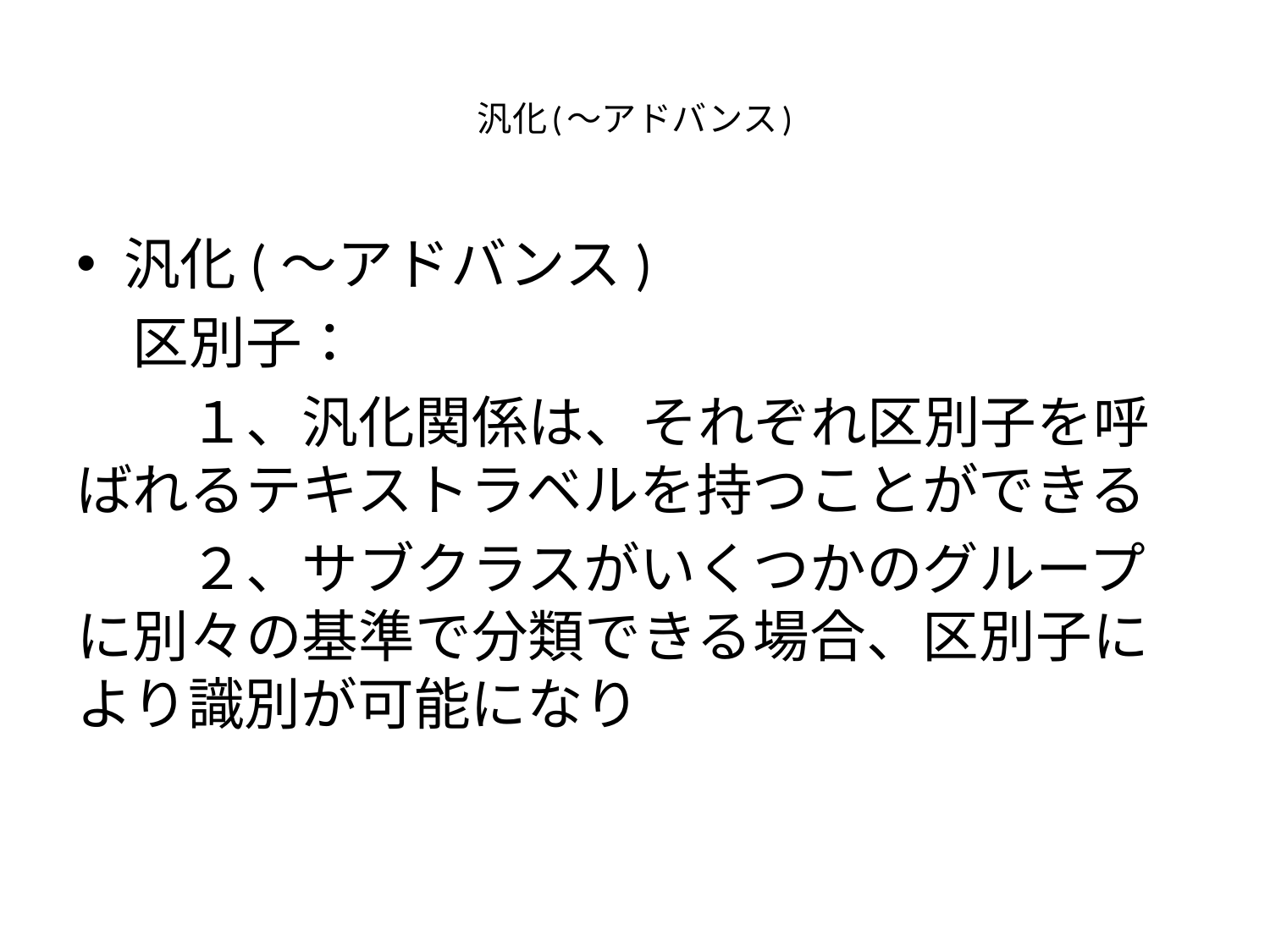

# 汎化(～アドバンス)
汎化(～アドバンス)
　区別子：
　　１、汎化関係は、それぞれ区別子を呼ばれるテキストラベルを持つことができる
　　２、サブクラスがいくつかのグループに別々の基準で分類できる場合、区別子により識別が可能になり